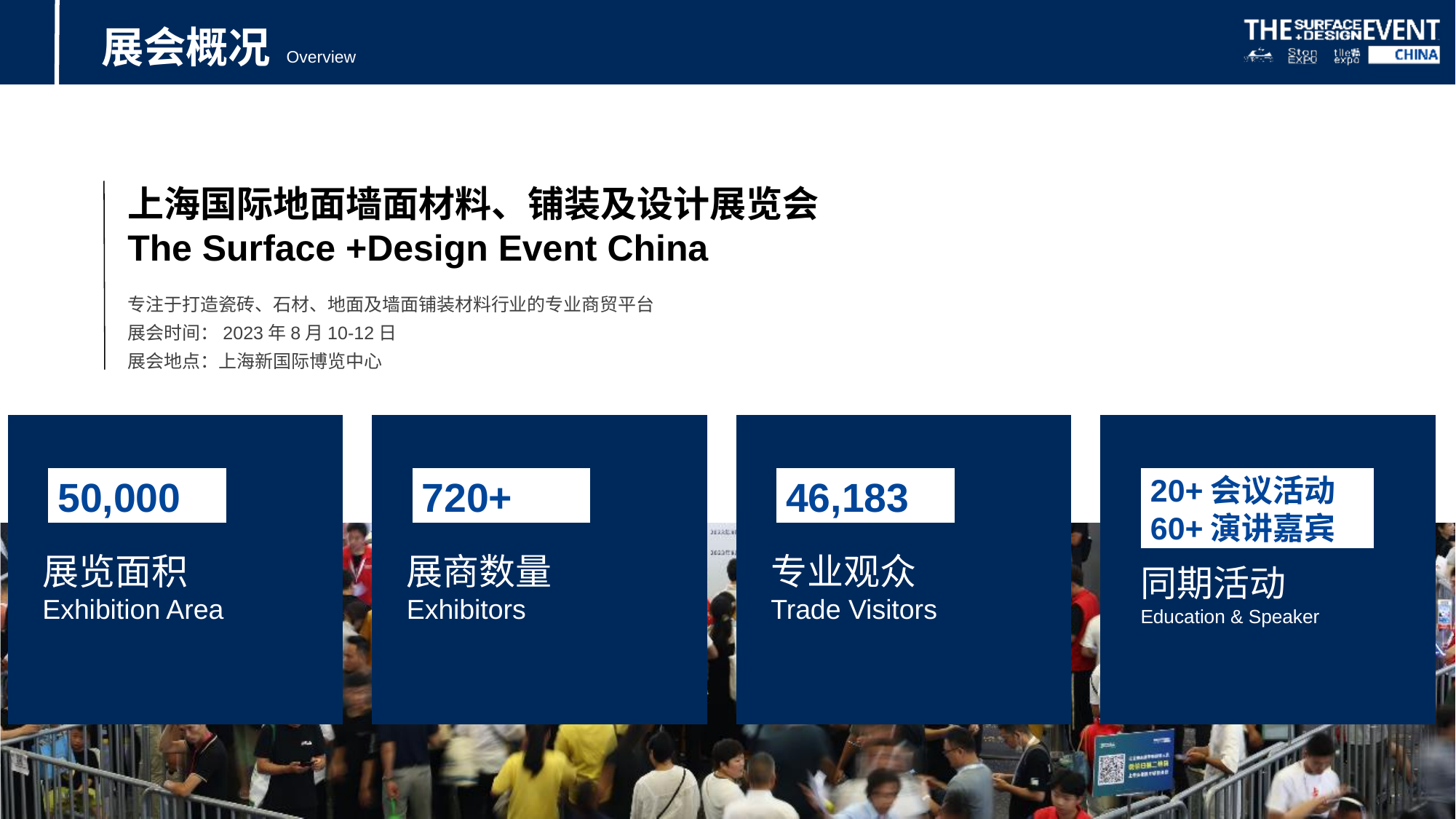

工作计划安排
展会概况
01
Overview
WORK SCHEDULE
上海国际地面墙面材料、铺装及设计展览会
The Surface +Design Event China

专注于打造瓷砖、石材、地面及墙面铺装材料行业的专业商贸平台
展会时间：2023年8月10-12日
展会地点：上海新国际博览中心

50,000
展览面积
Exhibition Area

720+
展商数量
Exhibitors

46,183
专业观众
Trade Visitors

20+会议活动
60+演讲嘉宾

同期活动
Education & Speaker